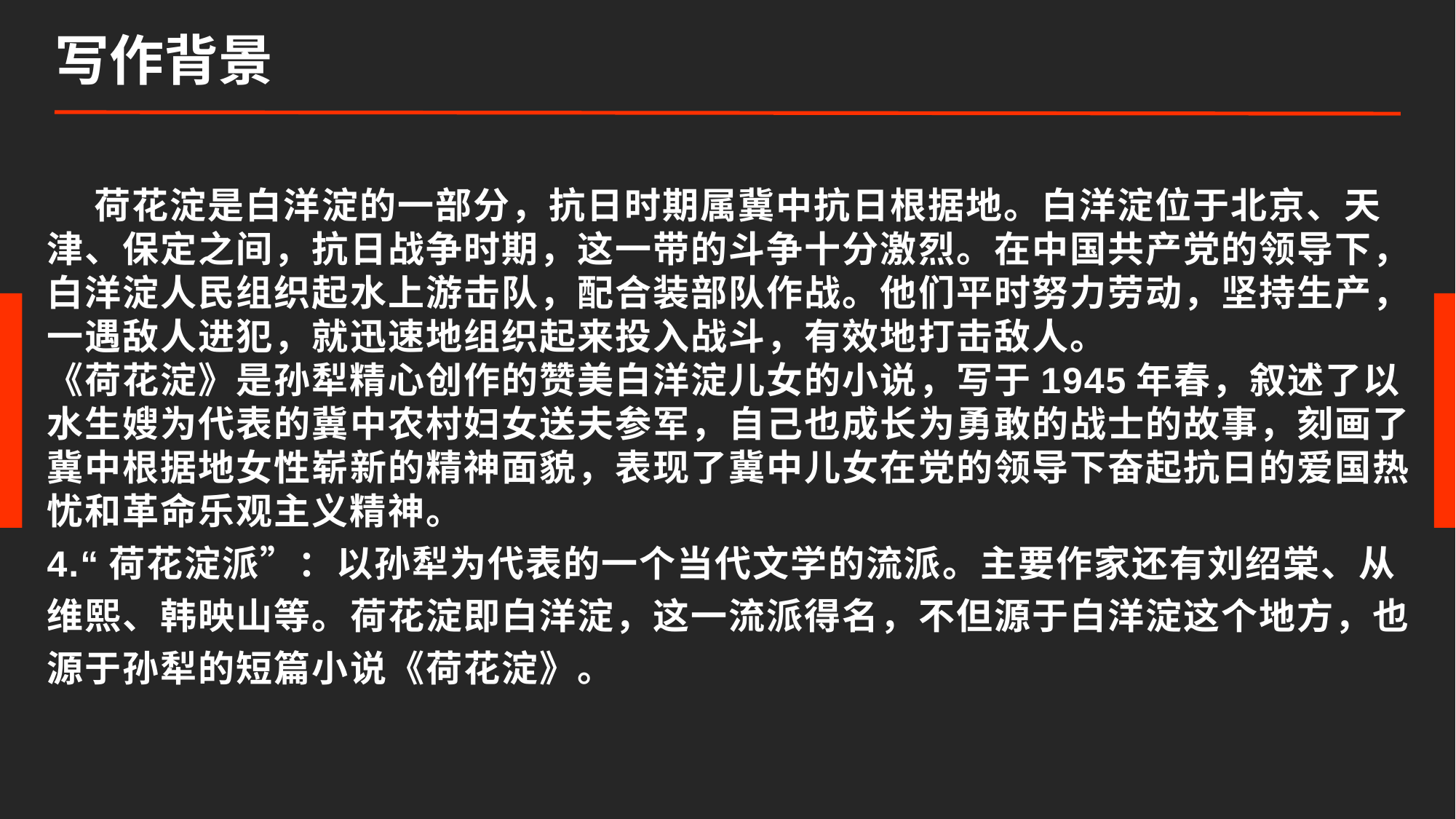

写作背景
    荷花淀是白洋淀的一部分，抗日时期属冀中抗日根据地。白洋淀位于北京、天津、保定之间，抗日战争时期，这一带的斗争十分激烈。在中国共产党的领导下，白洋淀人民组织起水上游击队，配合装部队作战。他们平时努力劳动，坚持生产，一遇敌人进犯，就迅速地组织起来投入战斗，有效地打击敌人。
《荷花淀》是孙犁精心创作的赞美白洋淀儿女的小说，写于1945年春，叙述了以水生嫂为代表的冀中农村妇女送夫参军，自己也成长为勇敢的战士的故事，刻画了冀中根据地女性崭新的精神面貌，表现了冀中儿女在党的领导下奋起抗日的爱国热忧和革命乐观主义精神。
4.“荷花淀派”：以孙犁为代表的一个当代文学的流派。主要作家还有刘绍棠、从维熙、韩映山等。荷花淀即白洋淀，这一流派得名，不但源于白洋淀这个地方，也源于孙犁的短篇小说《荷花淀》。